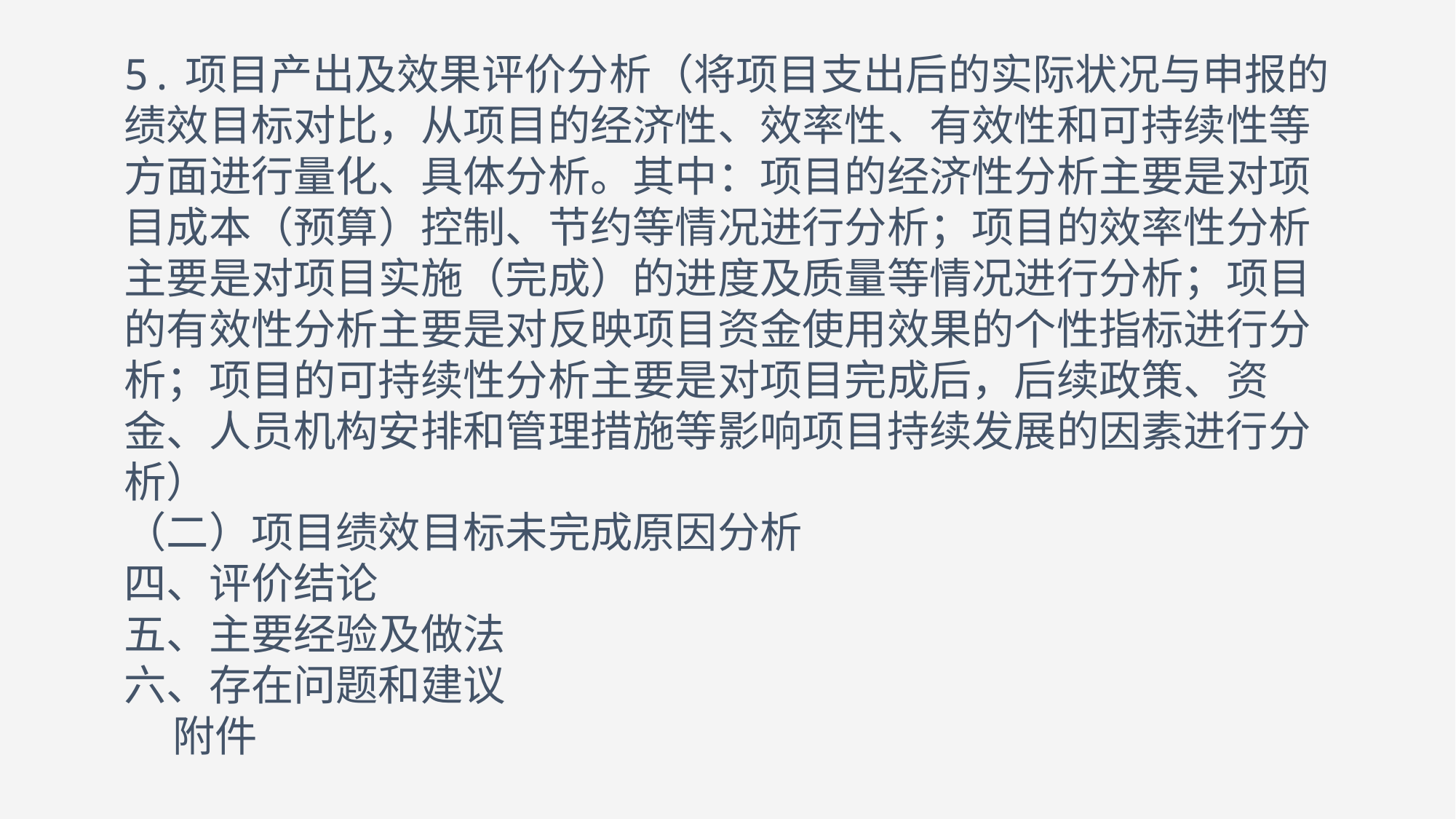

5.项目产出及效果评价分析（将项目支出后的实际状况与申报的绩效目标对比，从项目的经济性、效率性、有效性和可持续性等方面进行量化、具体分析。其中：项目的经济性分析主要是对项目成本（预算）控制、节约等情况进行分析；项目的效率性分析主要是对项目实施（完成）的进度及质量等情况进行分析；项目的有效性分析主要是对反映项目资金使用效果的个性指标进行分析；项目的可持续性分析主要是对项目完成后，后续政策、资金、人员机构安排和管理措施等影响项目持续发展的因素进行分析）（二）项目绩效目标未完成原因分析四、评价结论五、主要经验及做法六、存在问题和建议附件